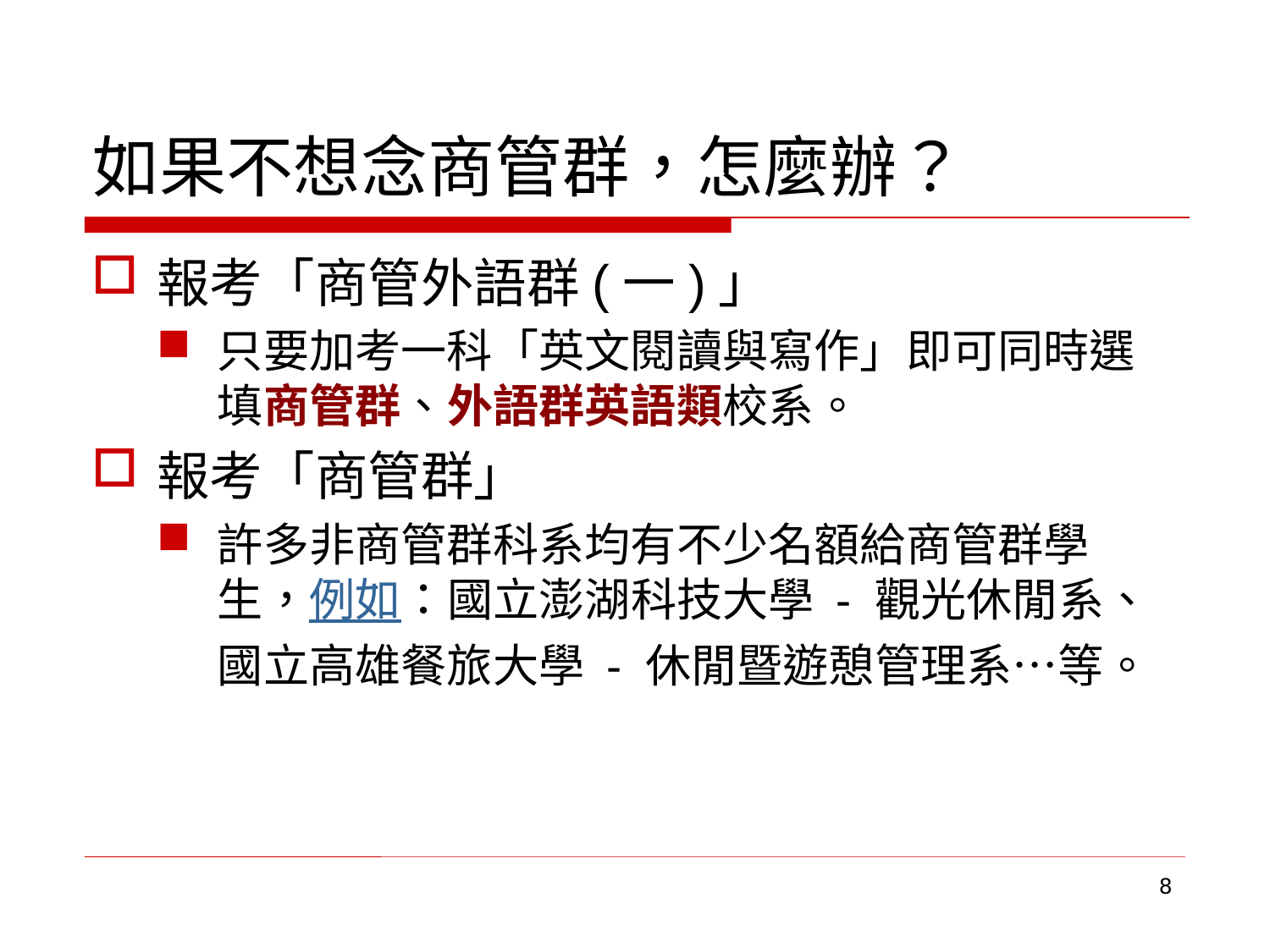

# 如果不想念商管群，怎麼辦？
報考「商管外語群(一)」
只要加考一科「英文閱讀與寫作」即可同時選填商管群、外語群英語類校系。
報考「商管群」
許多非商管群科系均有不少名額給商管群學生，例如：國立澎湖科技大學 - 觀光休閒系、國立高雄餐旅大學 - 休閒暨遊憩管理系…等。
8